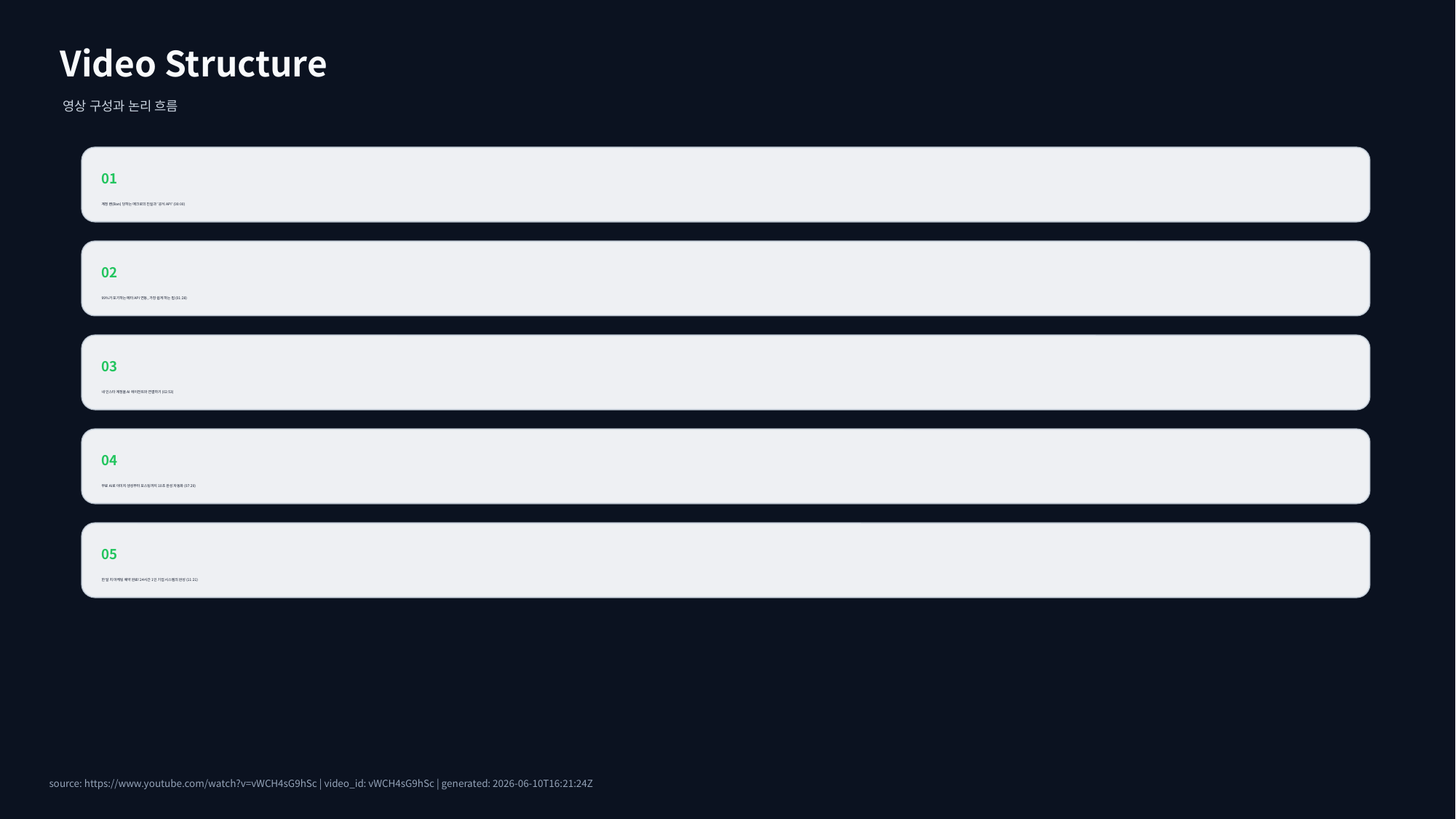

Video Structure
영상 구성과 논리 흐름

01
계정 밴(Ban) 당하는 매크로의 진실과 '공식 API' (00:00)

02
99%가 포기하는 메타 API 연동, 가장 쉽게 하는 법 (01:28)

03
내 인스타 계정을 AI 에이전트와 연결하기 (02:53)

04
무료 AI로 이미지 생성부터 포스팅까지 10초 완성 자동화 (07:29)

05
한 달 치 마케팅 예약 완료! 24시간 1인 기업 시스템의 완성 (11:21)
source: https://www.youtube.com/watch?v=vWCH4sG9hSc | video_id: vWCH4sG9hSc | generated: 2026-06-10T16:21:24Z